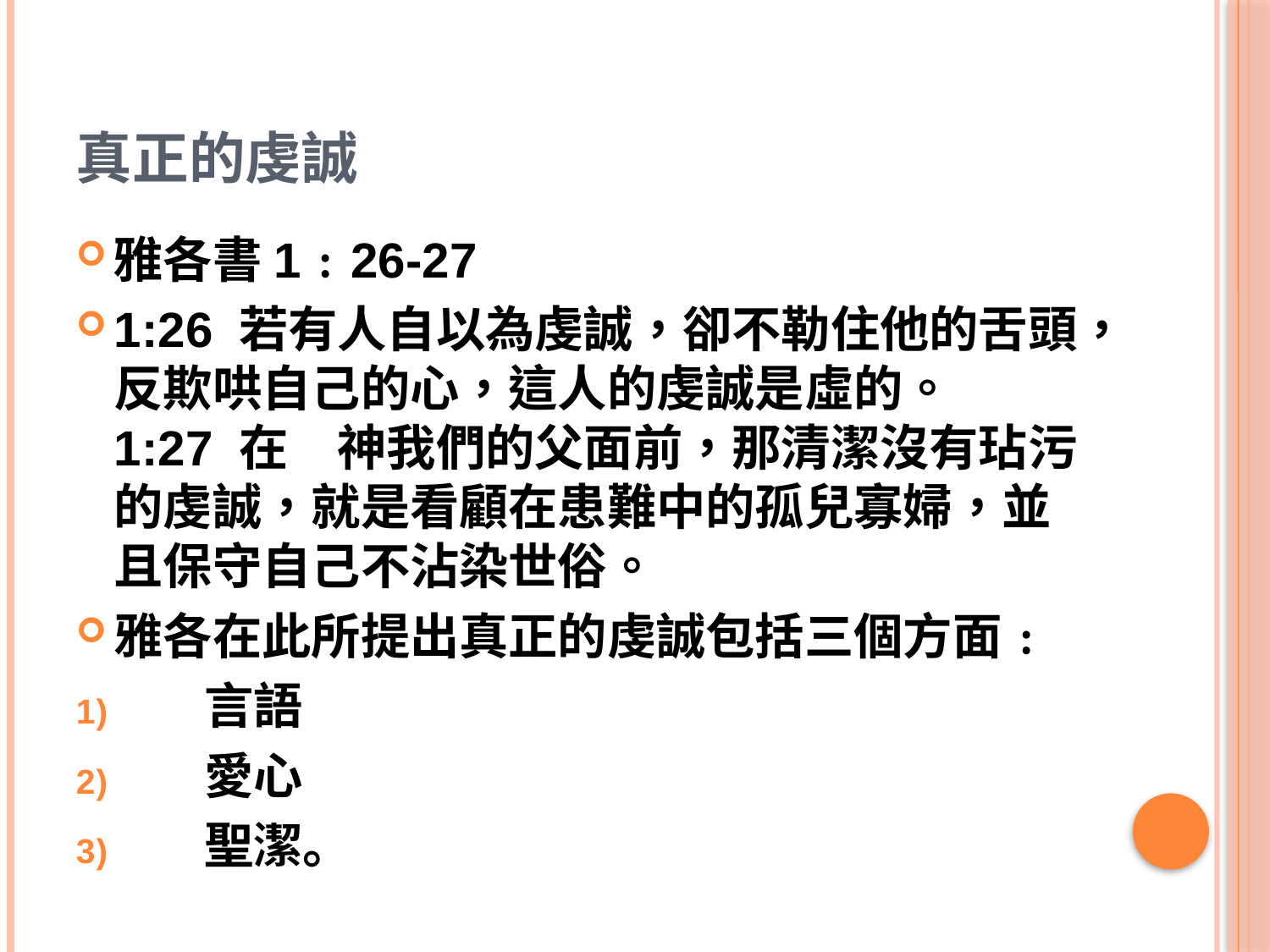

# 真正的虔誠
雅各書1﹕26-27
1:26 若有人自以為虔誠，卻不勒住他的舌頭，反欺哄自己的心，這人的虔誠是虛的。
1:27 在　神我們的父面前，那清潔沒有玷污的虔誠，就是看顧在患難中的孤兒寡婦，並且保守自己不沾染世俗。
雅各在此所提出真正的虔誠包括三個方面﹕
    言語
    愛心
    聖潔。